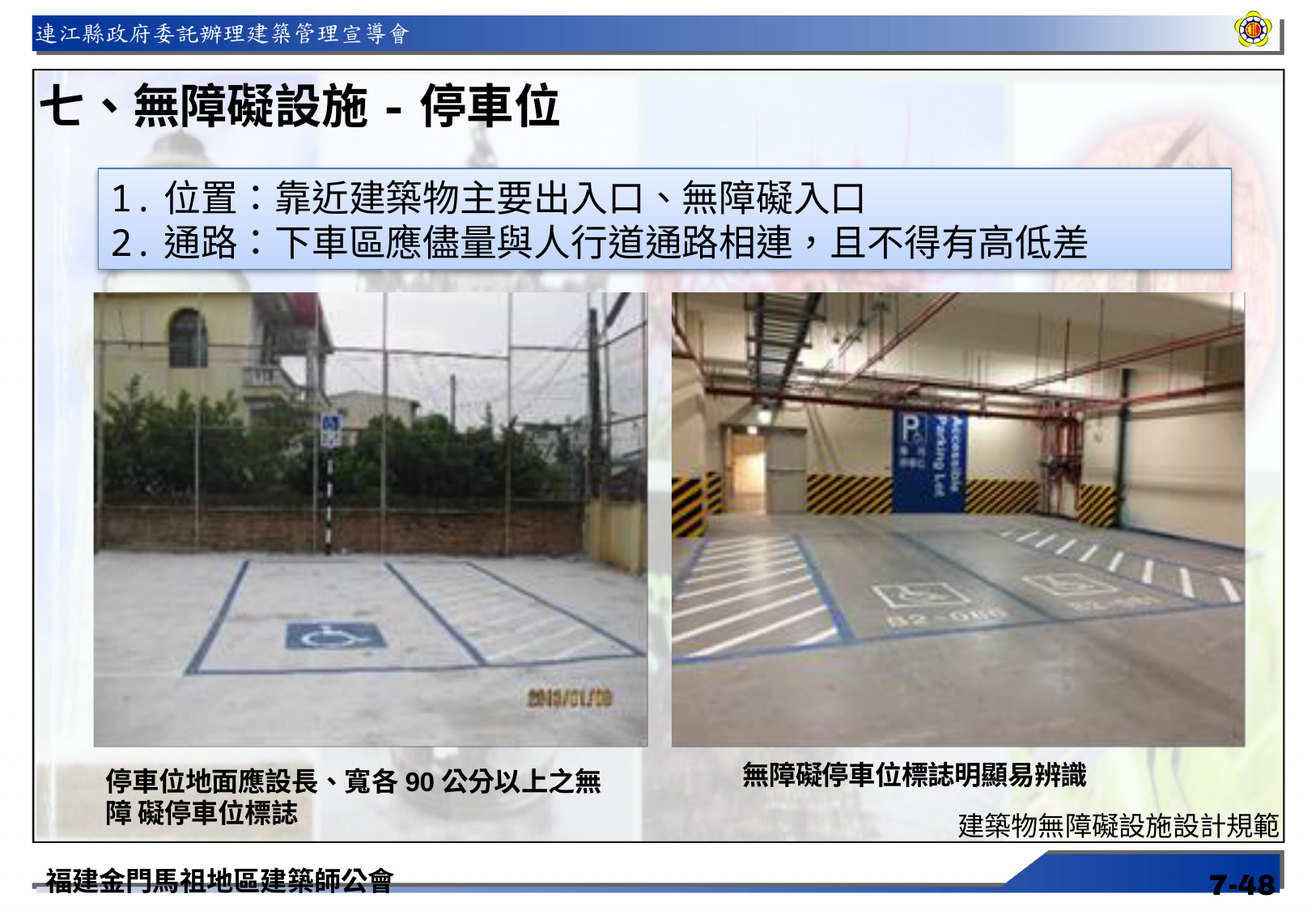

七、無障礙設施-停車位
1.位置：靠近建築物主要出入口、無障礙入口
2.通路：下車區應儘量與人行道通路相連，且不得有高低差

無障礙停車位標誌明顯易辨識
停車位地面應設長、寬各90公分以上之無障 礙停車位標誌
建築物無障礙設施設計規範
福建金門馬祖地區建築師公會
7-48